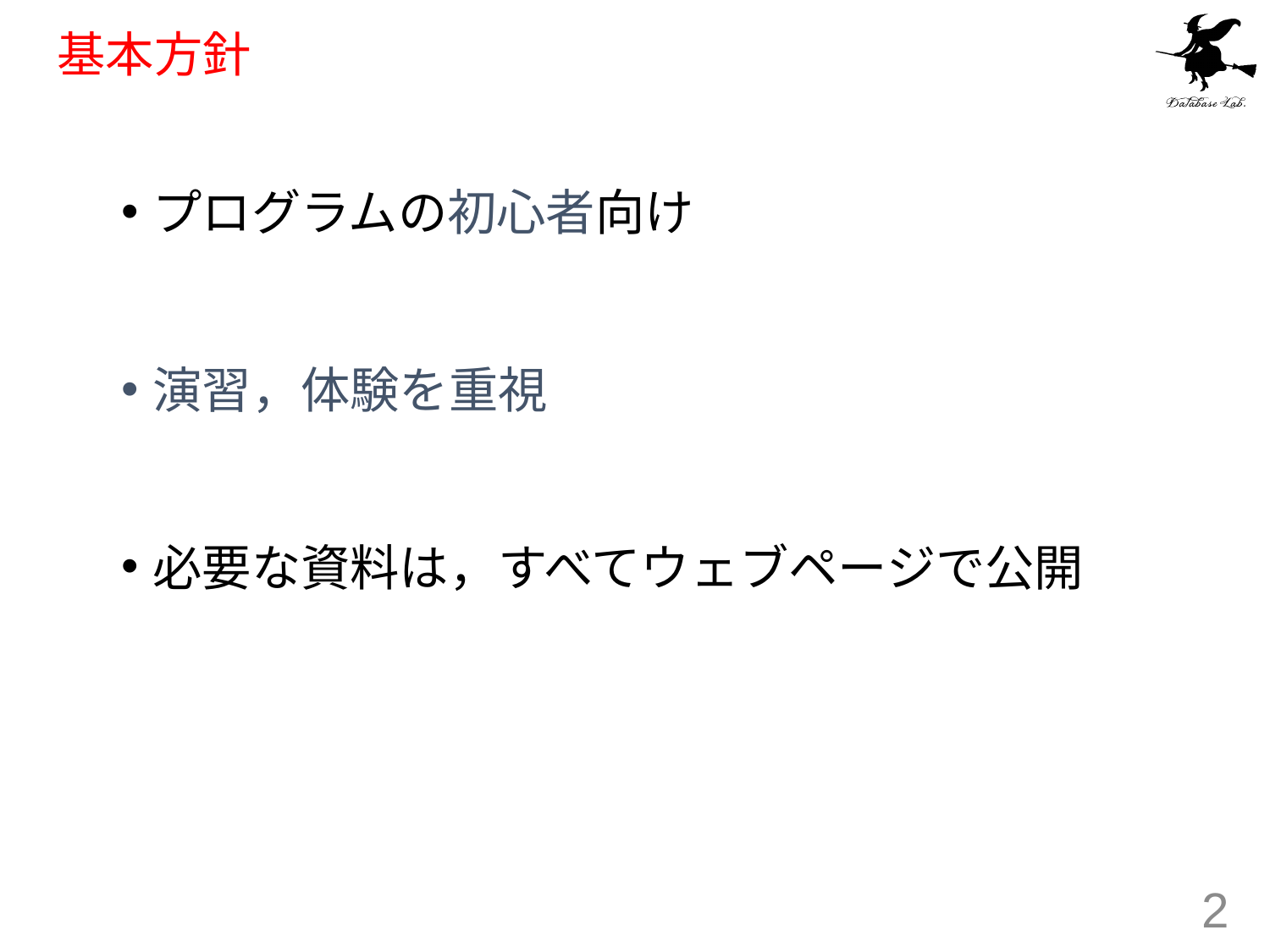

# 基本方針
プログラムの初心者向け

演習，体験を重視

必要な資料は，すべてウェブページで公開

2